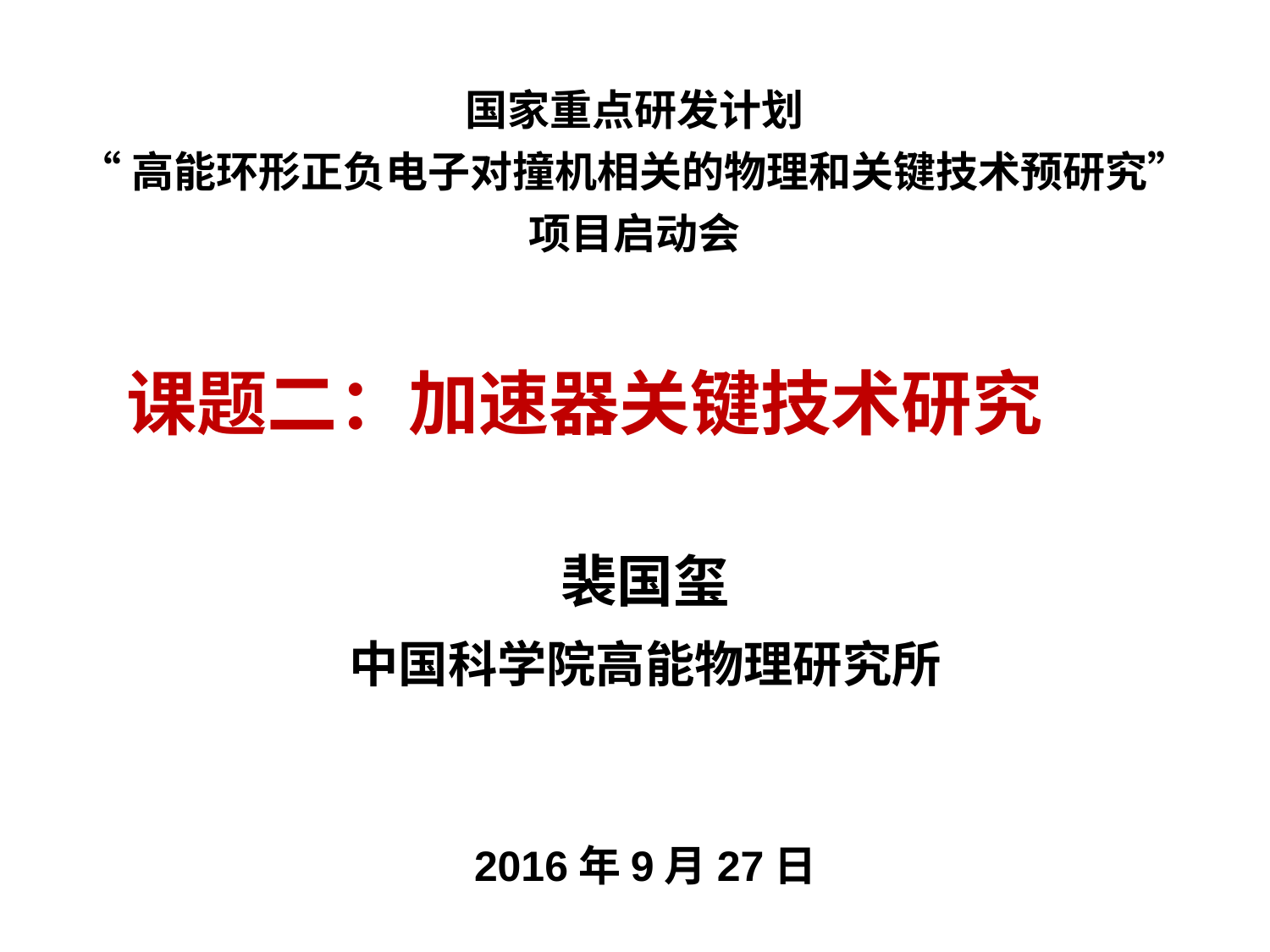

国家重点研发计划
“高能环形正负电子对撞机相关的物理和关键技术预研究”
项目启动会

课题二：加速器关键技术研究

裴国玺
中国科学院高能物理研究所

2016年9月27日